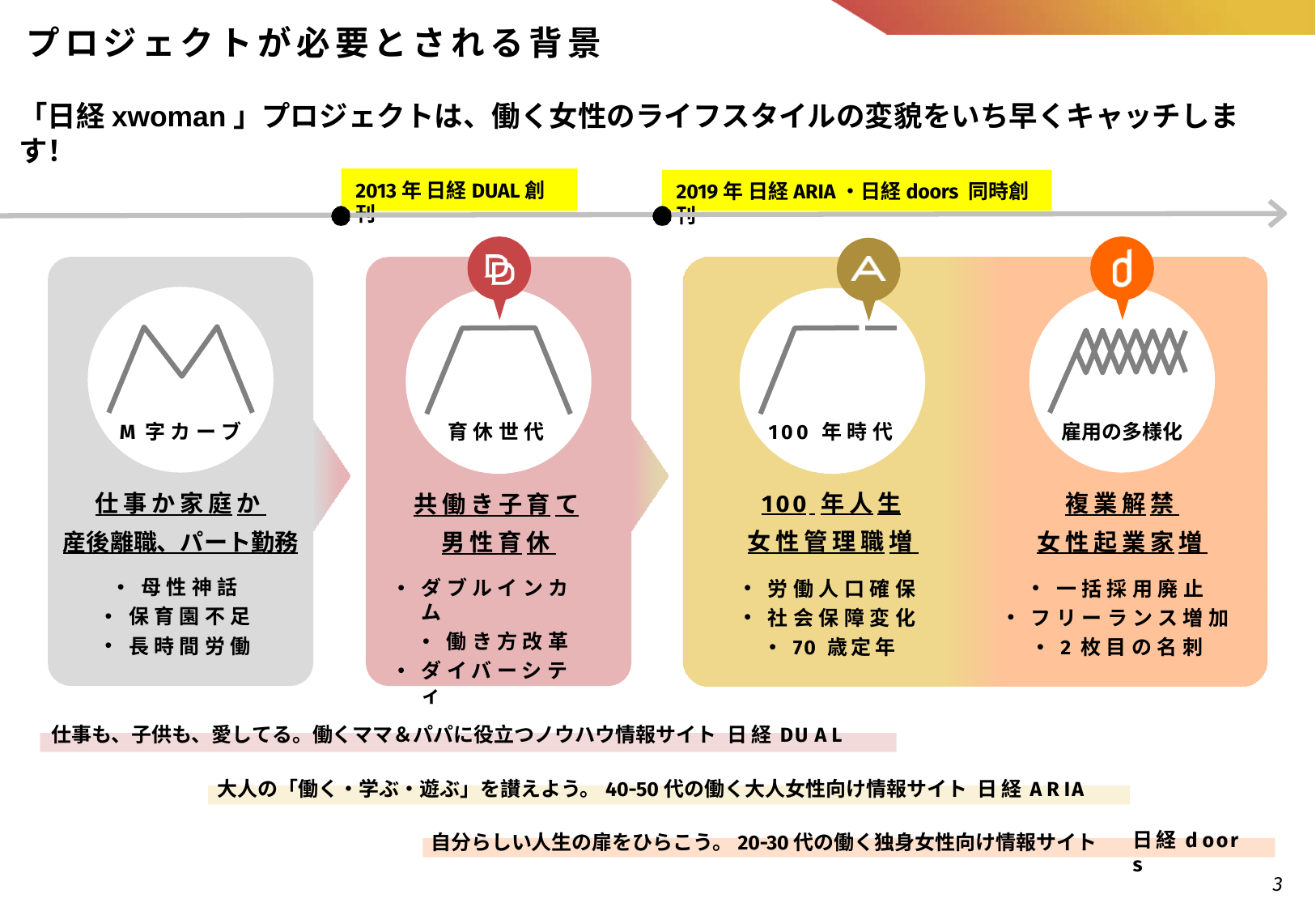

# プロジェクトが必要とされる背景
「日経xwoman」プロジェクトは、働く女性のライフスタイルの変貌をいち早くキャッチします！

2013年 日経DUAL創刊
2019年 日経ARIA・日経doors 同時創刊

育休世代
M 字カーブ
100 年時代
雇用の多様化

仕事か家庭か
産後離職、パート勤務
複業解禁
女性起業家増
100 年人生 女性管理職増
共働き子育て 男性育休
ダブルインカム
働き方改革
ダイバーシティ
母性神話
保育園不足
長時間労働
労働人口確保
社会保障変化
70 歳定年
一括採用廃止
フリーランス増加
2 枚目の名刺
仕事も、子供も、愛してる。働くママ＆パパに役立つノウハウ情報サイト 日経DU A L

大人の「働く・学ぶ・遊ぶ」を讃えよう。40-50代の働く大人女性向け情報サイト 日経A R IA

自分らしい人生の扉をひらこう。20-30代の働く独身女性向け情報サイト

日経d oor s

3